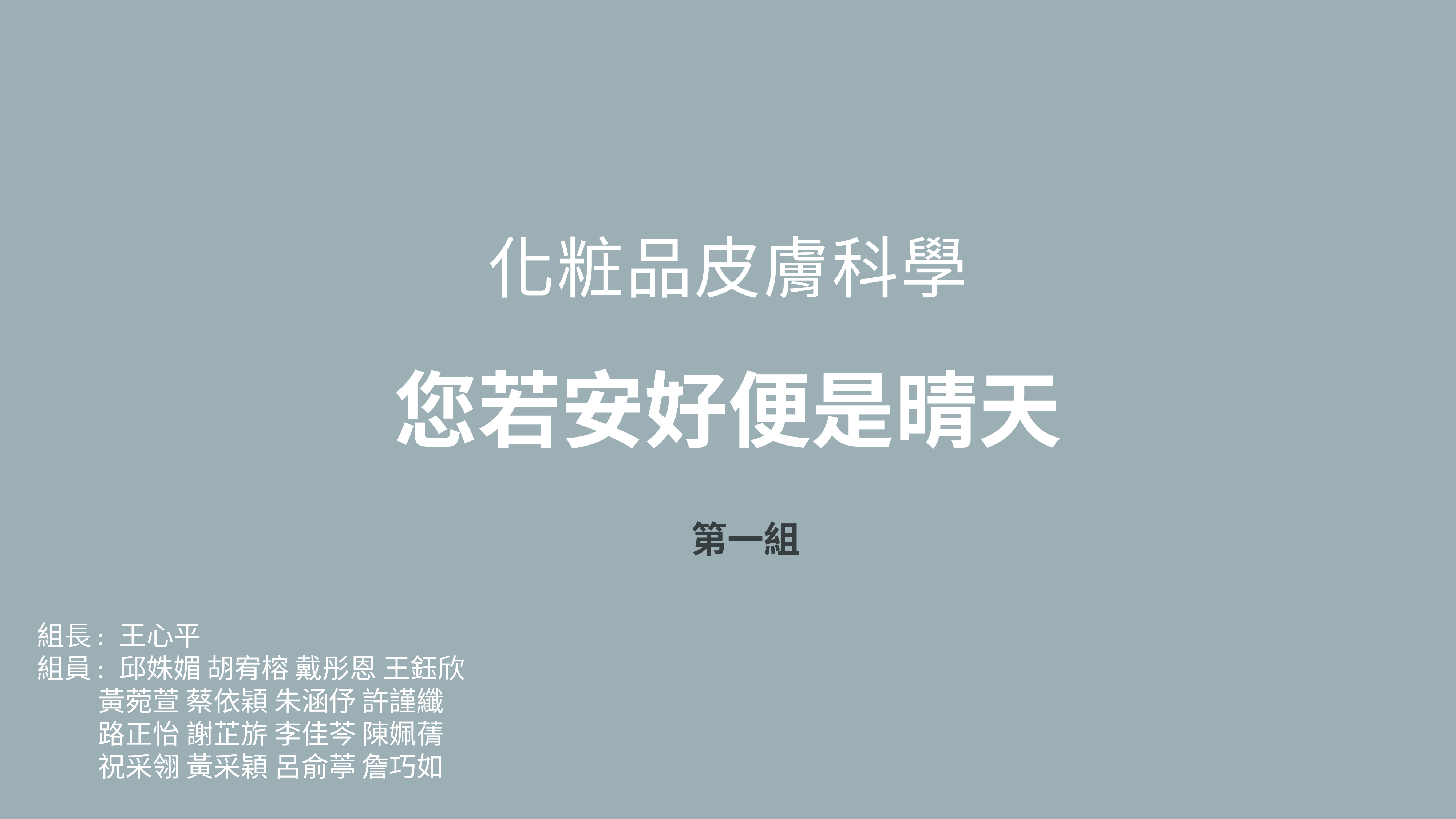

化粧品皮膚科學
您若安好便是晴天
第一組
組長: 王心平
組員: 邱姝媚 胡宥榕 戴彤恩 王鈺欣
         黃菀萱 蔡依穎 朱涵伃 許謹纖
         路正怡 謝芷旂 李佳芩 陳姵蒨
         祝采翎 黃采穎 呂俞葶 詹巧如